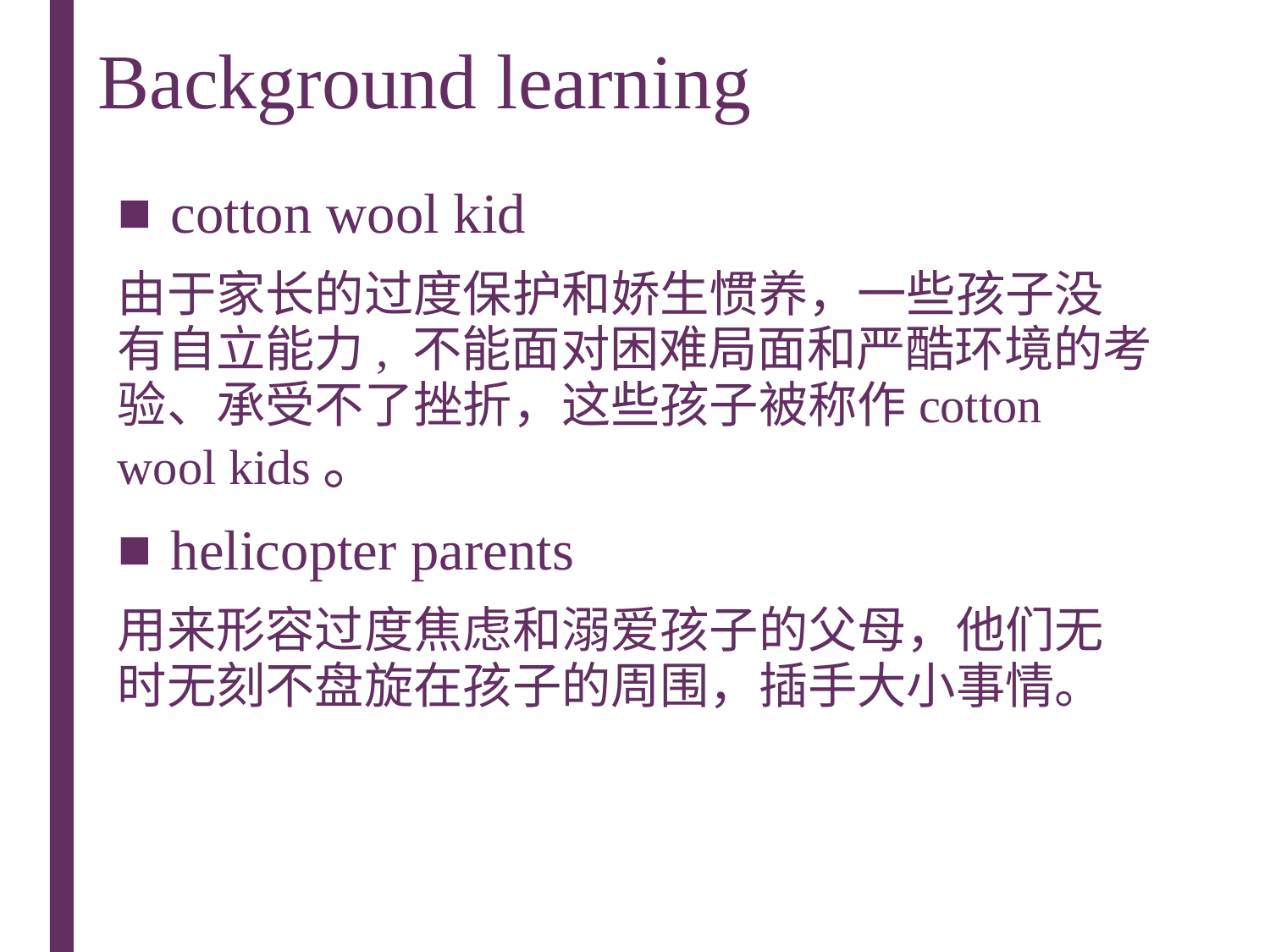

# Background learning
cotton wool kid
由于家长的过度保护和娇生惯养，一些孩子没有自立能力, 不能面对困难局面和严酷环境的考验、承受不了挫折，这些孩子被称作cotton wool kids。
helicopter parents
用来形容过度焦虑和溺爱孩子的父母，他们无时无刻不盘旋在孩子的周围，插手大小事情。